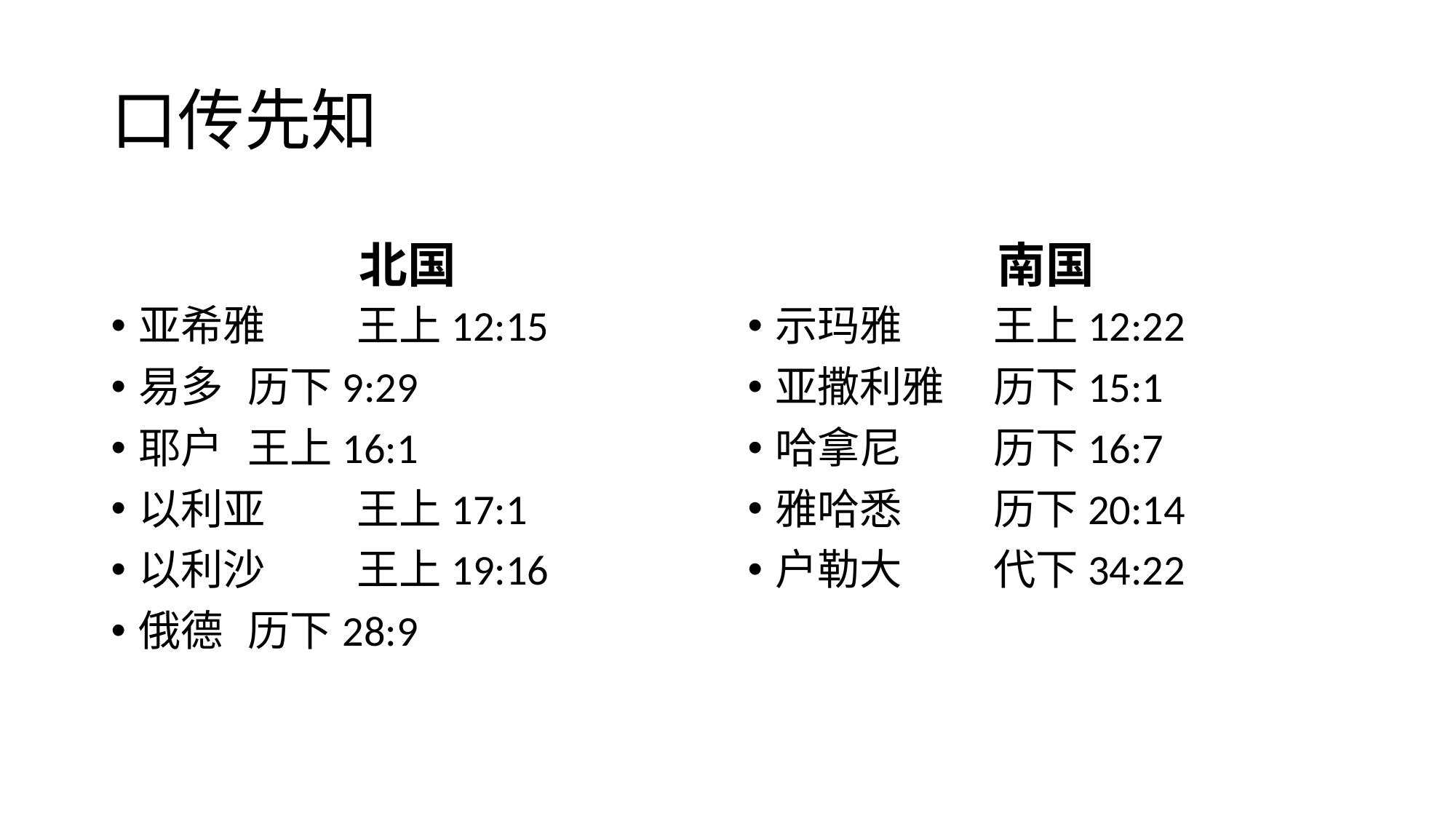

# 口传先知
北国
南国
亚希雅	王上12:15
易多	历下9:29
耶户	王上16:1
以利亚	王上17:1
以利沙	王上19:16
俄德	历下28:9
示玛雅	王上12:22
亚撒利雅	历下15:1
哈拿尼	历下16:7
雅哈悉	历下20:14
户勒大	代下34:22